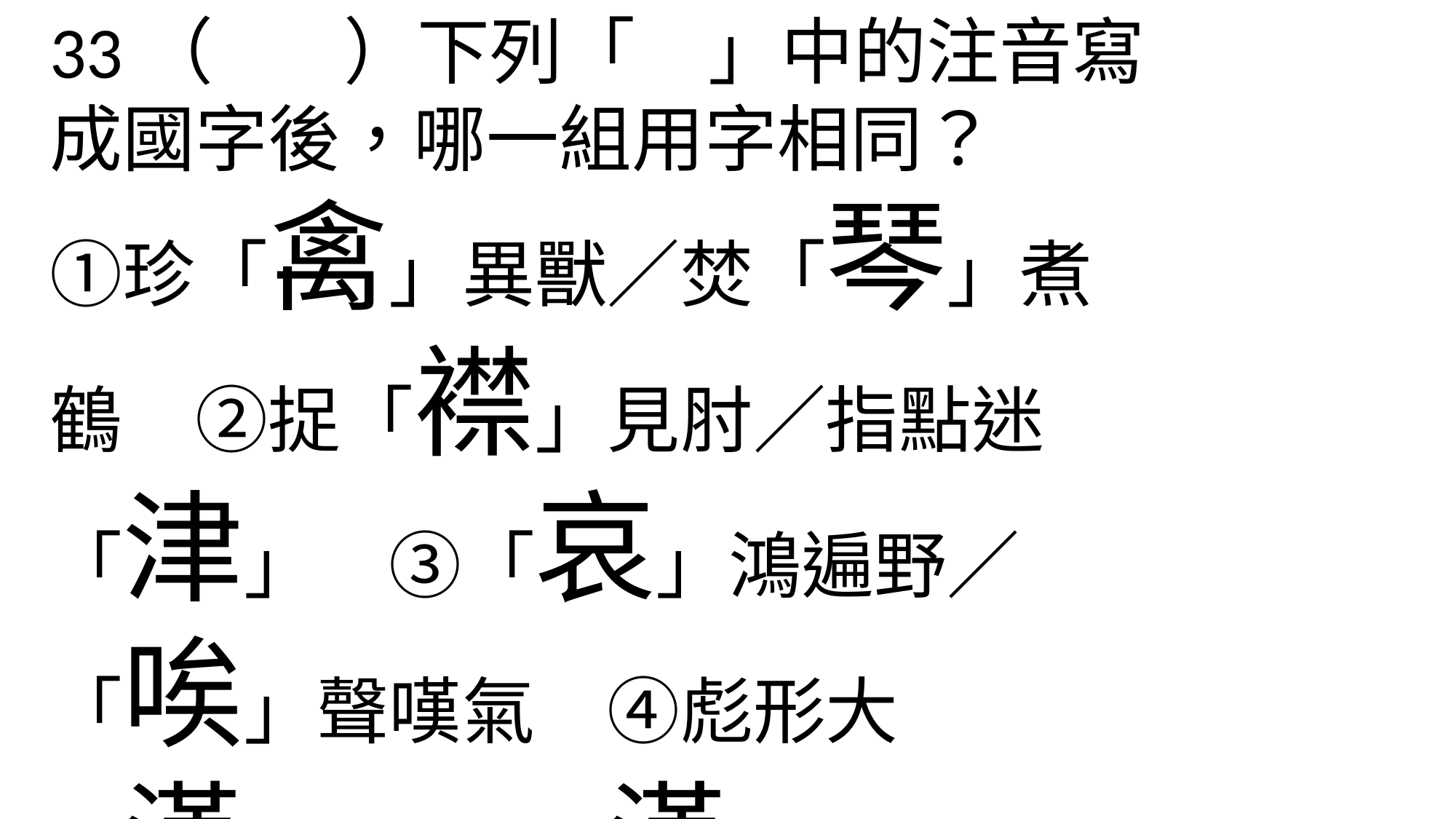

33（        ）下列「　」中的注音寫成國字後，哪一組用字相同？　
①珍「禽」異獸／焚「琴」煮鶴　②捉「襟」見肘／指點迷「津」　③「哀」鴻遍野／「唉」聲嘆氣　④彪形大「漢」／楚河「漢」界